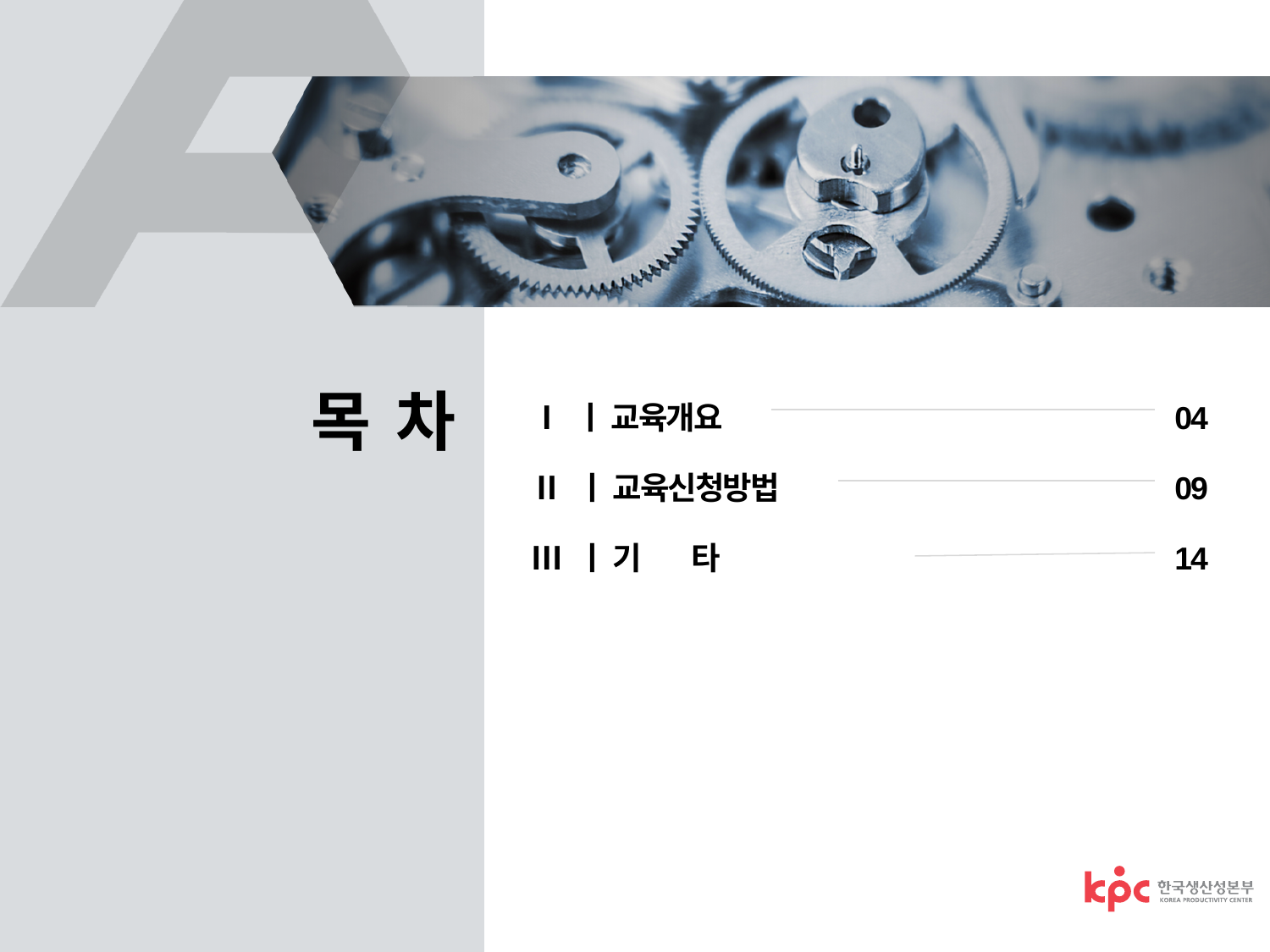

Ⅰ ㅣ 교육개요
Ⅱ ㅣ 교육신청방법
Ⅲ ㅣ 기       타
04
09
14